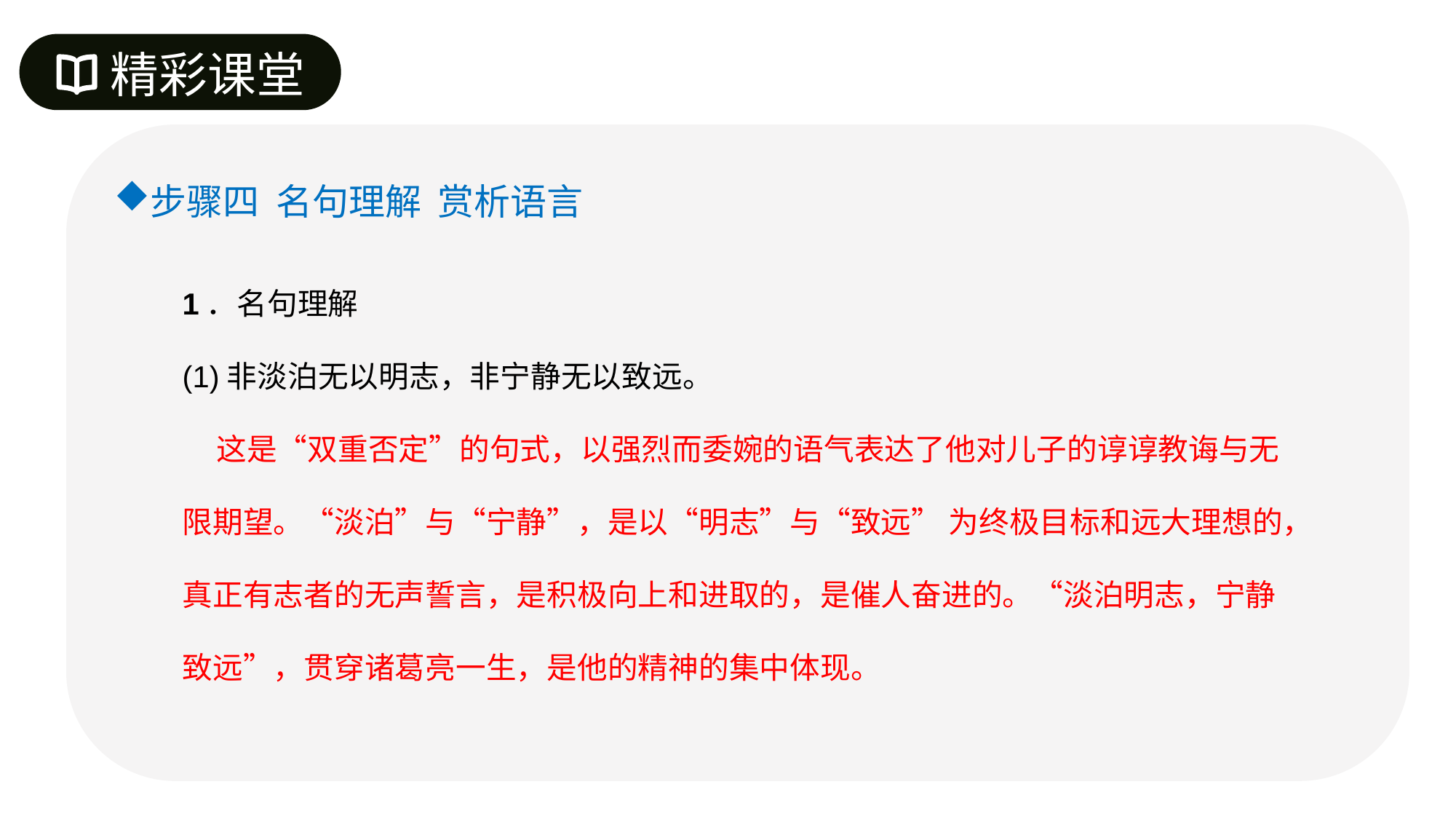

精彩课堂

步骤四  名句理解  赏析语言
1．名句理解
(1)非淡泊无以明志，非宁静无以致远。
    这是“双重否定”的句式，以强烈而委婉的语气表达了他对儿子的谆谆教诲与无限期望。“淡泊”与“宁静”，是以“明志”与“致远” 为终极目标和远大理想的，真正有志者的无声誓言，是积极向上和进取的，是催人奋进的。“淡泊明志，宁静致远”，贯穿诸葛亮一生，是他的精神的集中体现。